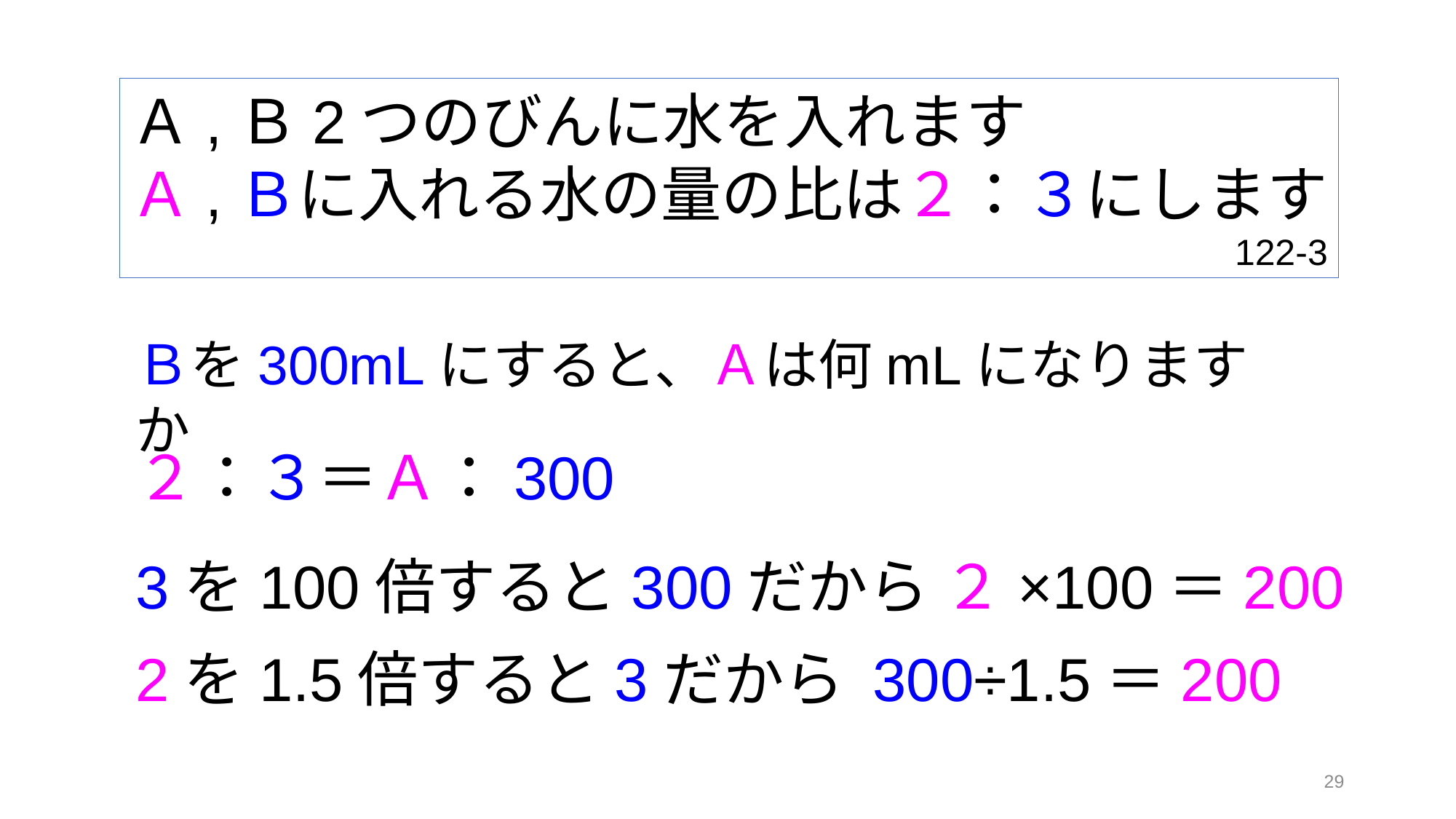

Ａ,Ｂ2つのびんに水を入れます
Ａ,Ｂに入れる水の量の比は２：３にします
122-3
Ｂを300mLにすると、Ａは何mLになりますか
２：３＝Ａ：300
3を100倍すると300だから ２×100＝200
2を1.5倍すると3だから 300÷1.5＝200
29